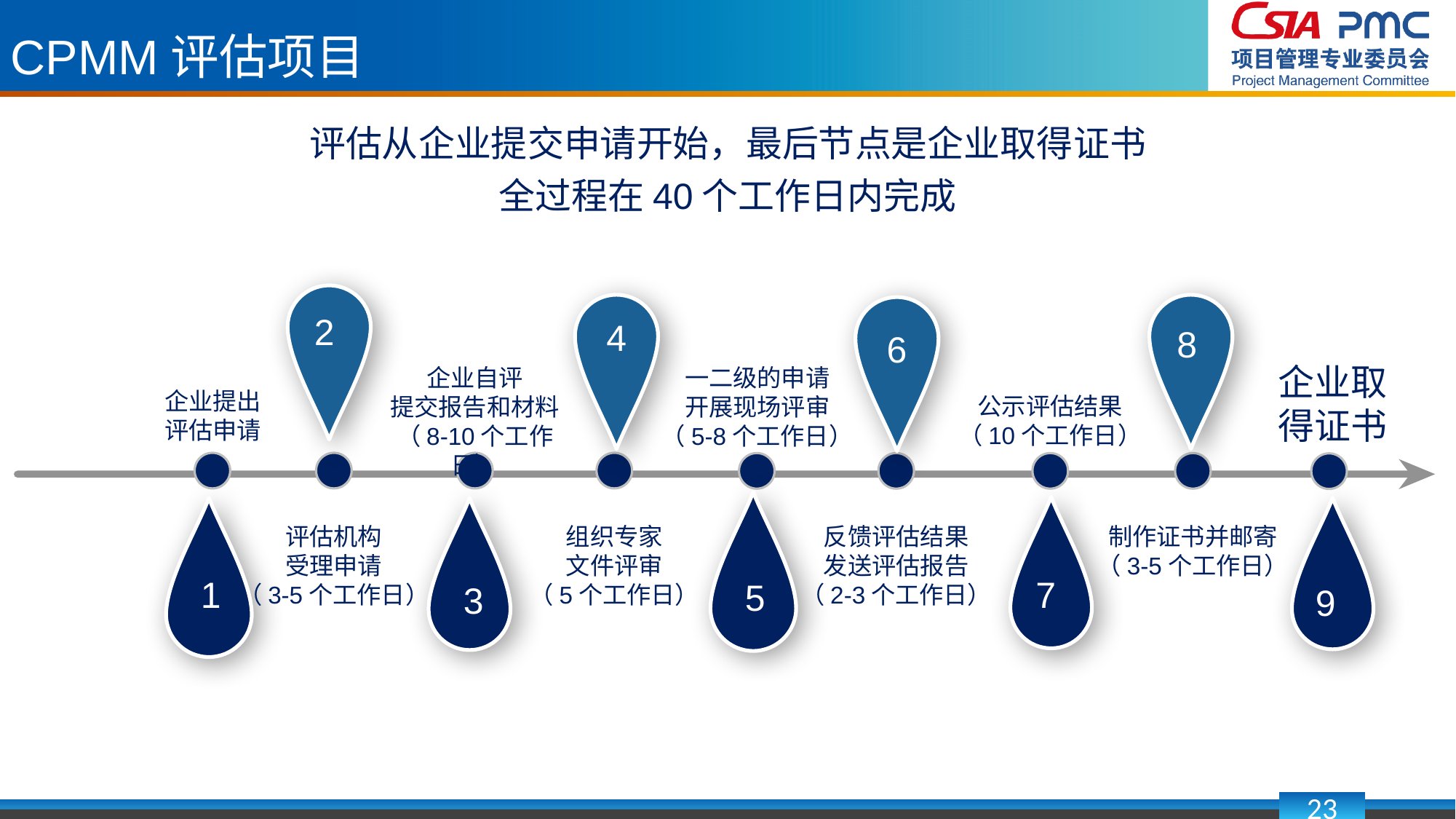

CPMM评估项目
评估从企业提交申请开始，最后节点是企业取得证书
全过程在40个工作日内完成

6
8

4
2
4
8
6
企业取
得证书
企业自评
提交报告和材料
（8-10个工作日）
一二级的申请
开展现场评审
（5-8个工作日）

企业提出
评估申请
公示评估结果
（10个工作日）

评估机构
受理申请
（3-5个工作日）
组织专家
文件评审
（5个工作日）
反馈评估结果
发送评估报告
（2-3个工作日）
制作证书并邮寄
（3-5个工作日）
7
1
5
3
9